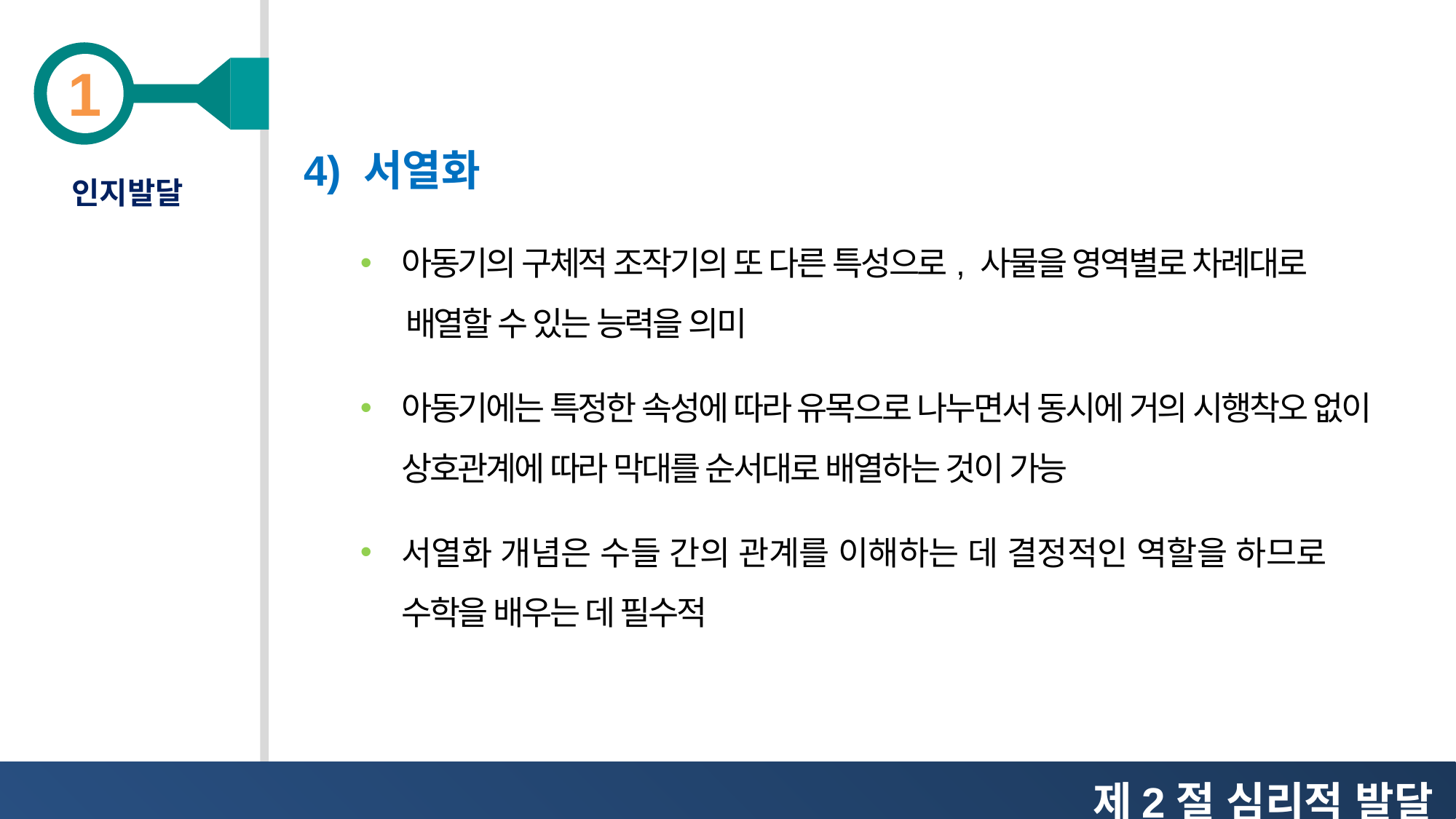

4) 서열화
인지발달
아동기의 구체적 조작기의 또 다른 특성으로, 사물을 영역별로 차례대로
     배열할 수 있는 능력을 의미

아동기에는 특정한 속성에 따라 유목으로 나누면서 동시에 거의 시행착오 없이 상호관계에 따라 막대를 순서대로 배열하는 것이 가능

서열화 개념은 수들 간의 관계를 이해하는 데 결정적인 역할을 하므로           수학을 배우는 데 필수적
제2절 심리적 발달